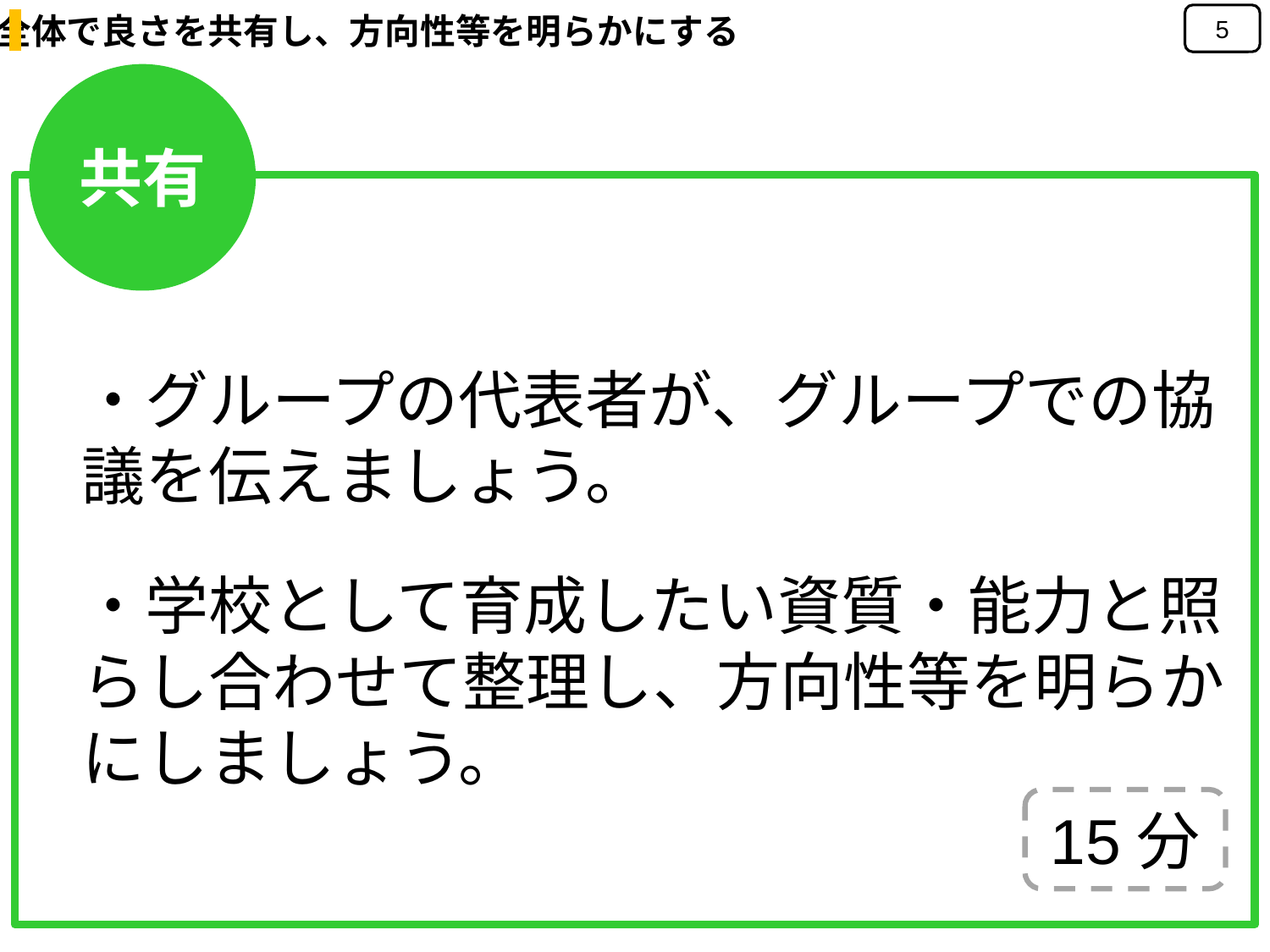

全体で良さを共有し、方向性等を明らかにする
5

共有

・グループの代表者が、グループでの協議を伝えましょう。
・学校として育成したい資質・能力と照らし合わせて整理し、方向性等を明らかにしましょう。
15分